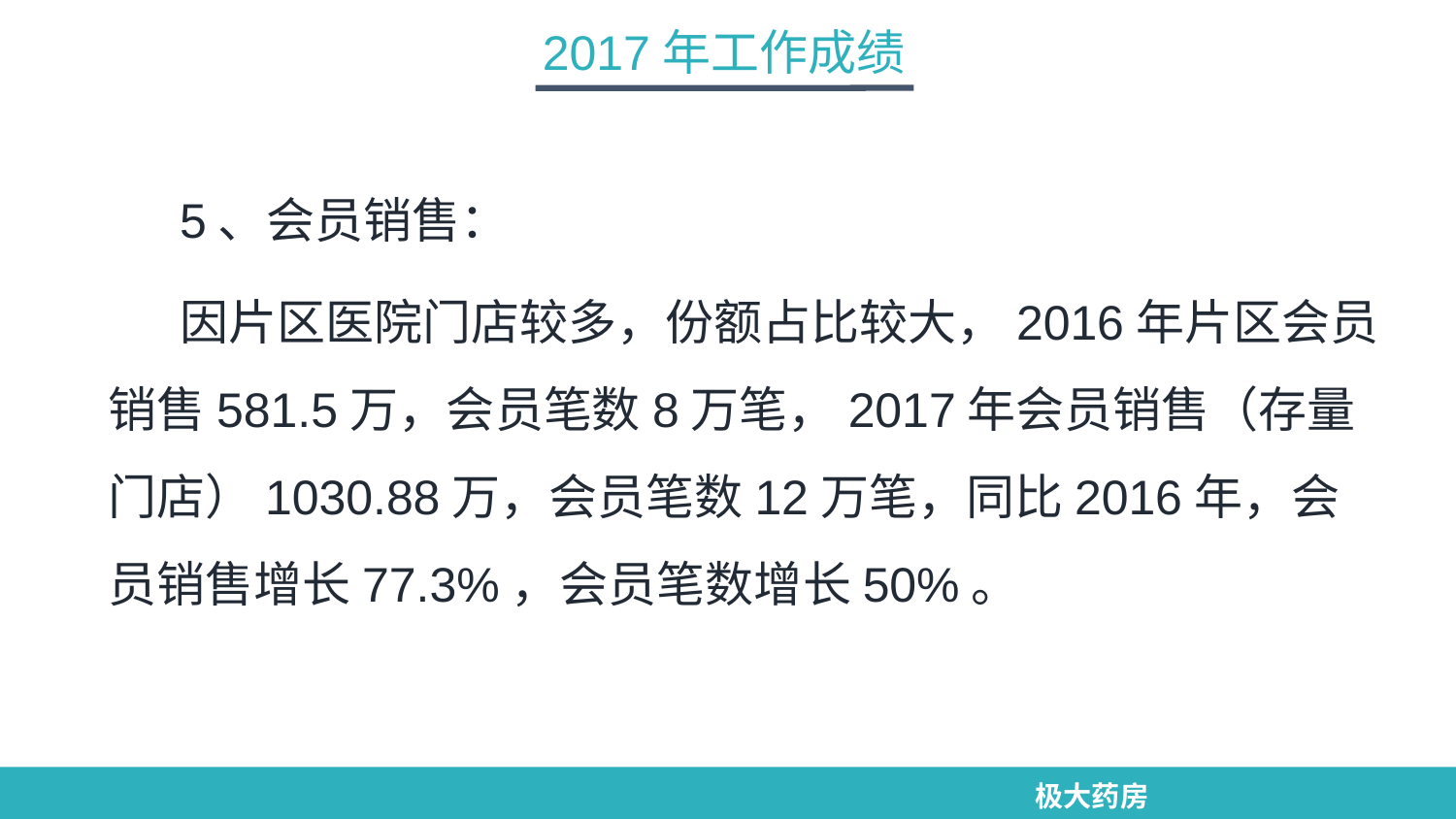

2017年工作成绩
5、会员销售：
因片区医院门店较多，份额占比较大，2016年片区会员销售581.5万，会员笔数8万笔，2017年会员销售（存量门店）1030.88万，会员笔数12万笔，同比2016年，会员销售增长77.3%，会员笔数增长50%。

极大药房